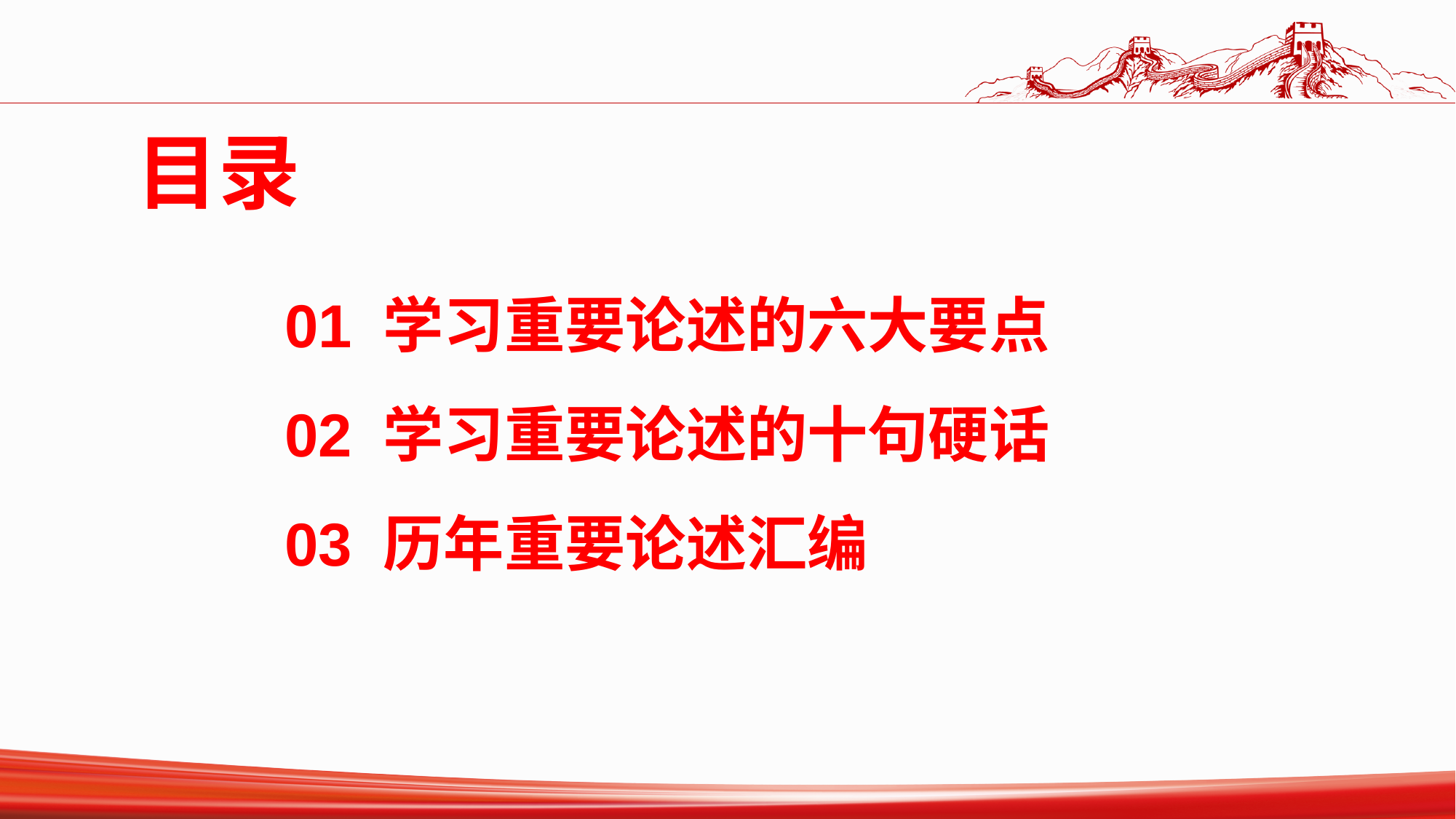

目录
01 学习重要论述的六大要点
02 学习重要论述的十句硬话
03 历年重要论述汇编